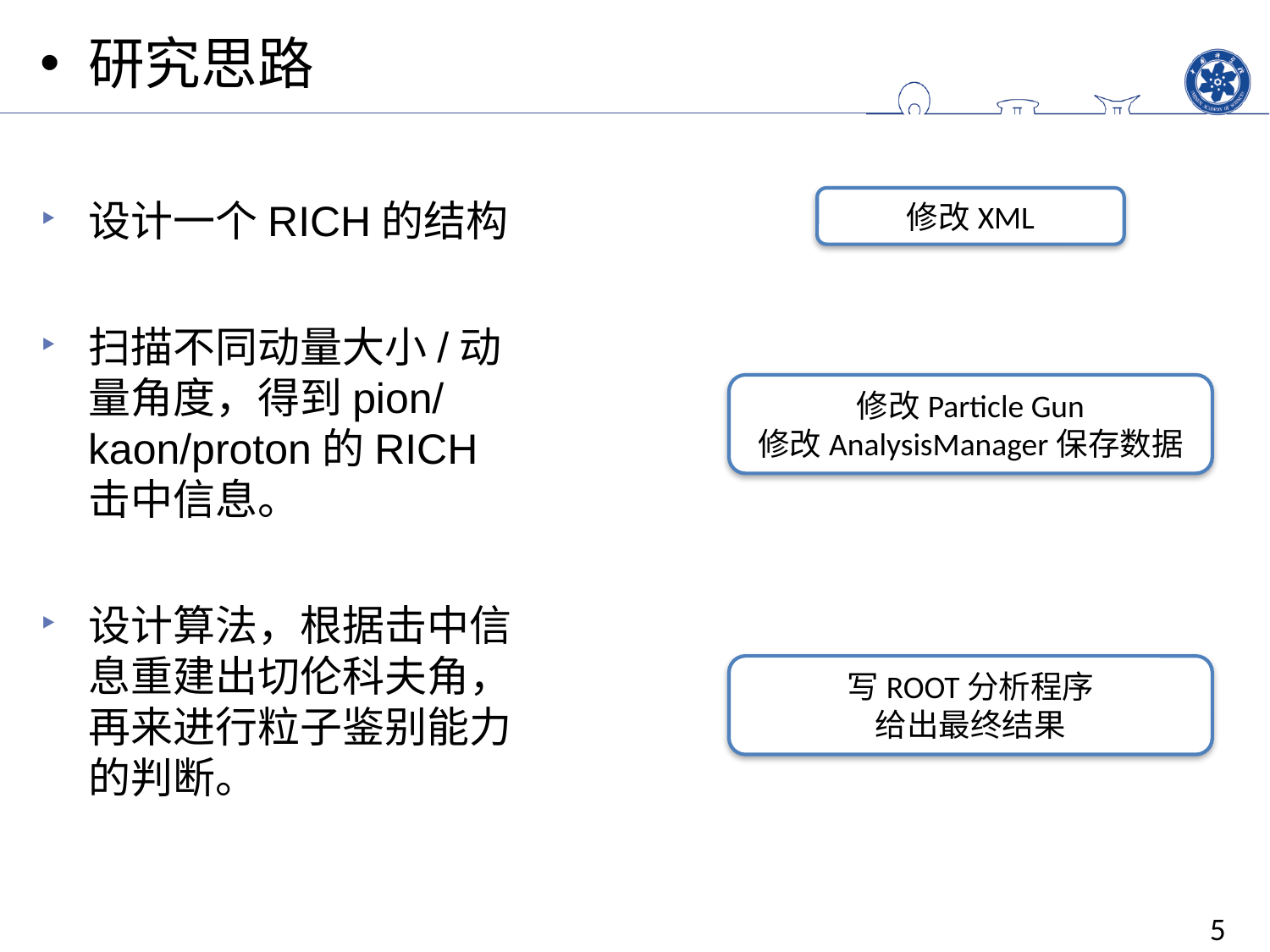

研究思路
设计一个RICH的结构

扫描不同动量大小/动量角度，得到pion/kaon/proton的RICH击中信息。

设计算法，根据击中信息重建出切伦科夫角，再来进行粒子鉴别能力的判断。
修改XML
修改Particle Gun
修改AnalysisManager保存数据
写ROOT分析程序
给出最终结果
5